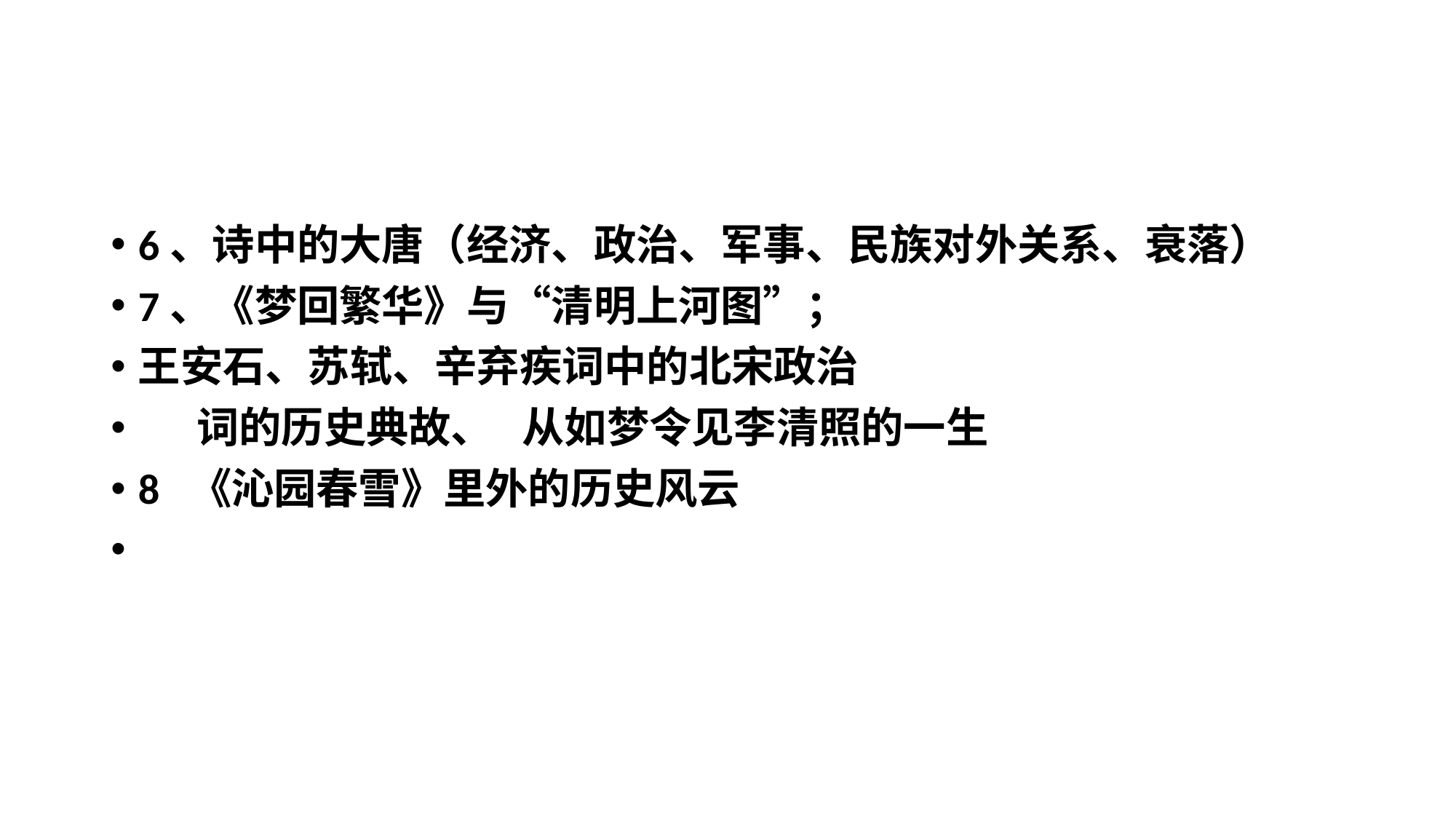

#
6、诗中的大唐（经济、政治、军事、民族对外关系、衰落）
7、《梦回繁华》与“清明上河图”；
王安石、苏轼、辛弃疾词中的北宋政治
     词的历史典故、   从如梦令见李清照的一生
8  《沁园春雪》里外的历史风云